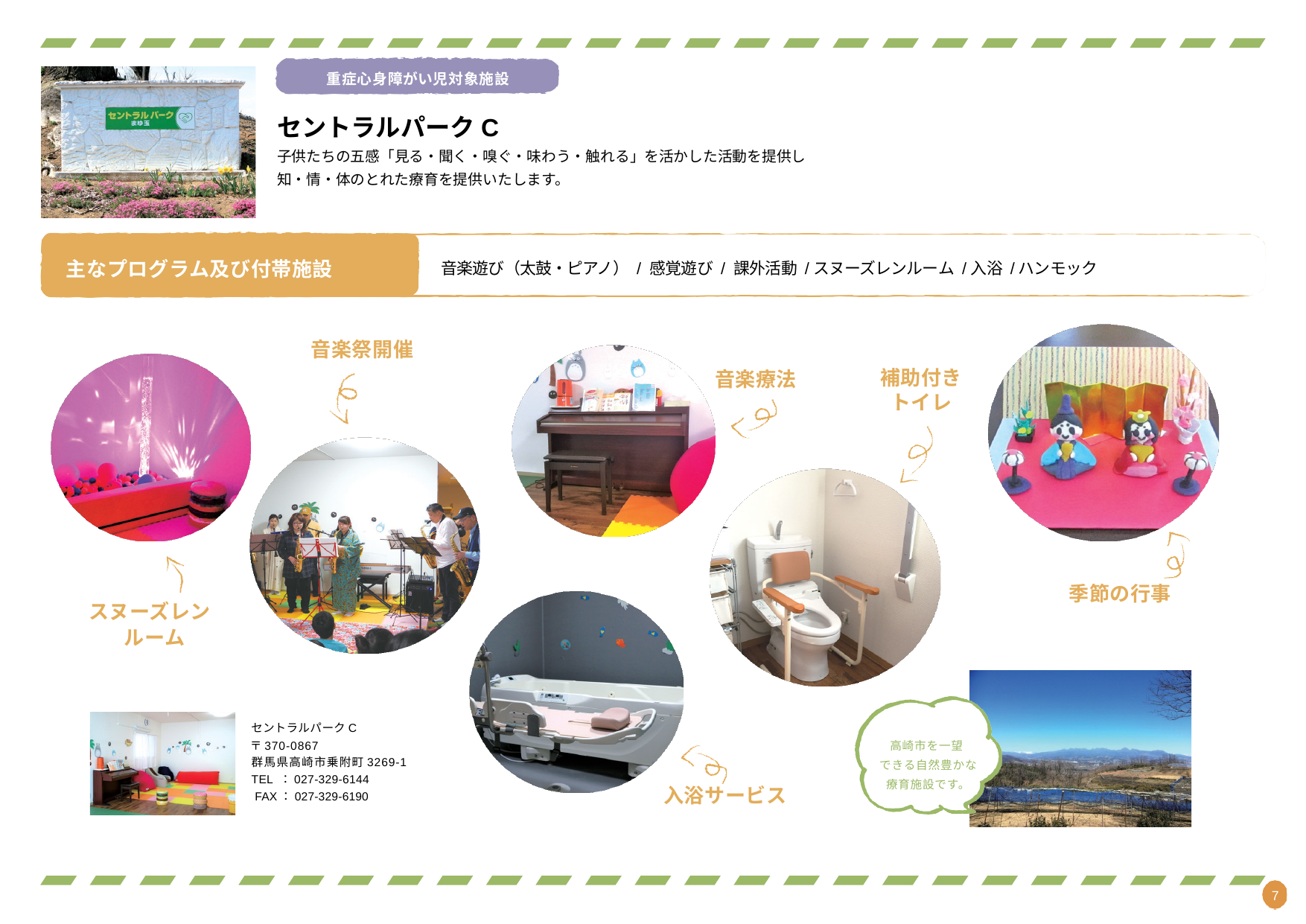

重症心身障がい児対象施設
セントラルパークC
子供たちの五感「見る・聞く・嗅ぐ・味わう・触れる」を活かした活動を提供し
知・情・体のとれた療育を提供いたします。

主なプログラム及び付帯施設
音楽遊び（太鼓・ピアノ） / 感覚遊び / 課外活動 /スヌーズレンルーム /入浴 /ハンモック

音楽祭開催

補助付き トイレ
音楽療法

季節の行事

スヌーズレン
 ルーム

セントラルパークC
〒370-0867
群馬県高崎市乗附町3269-1
TEL ：027-329-6144
 FAX：027-329-6190
高崎市を一望
できる自然豊かな
療育施設です。

入浴サービス
7

7